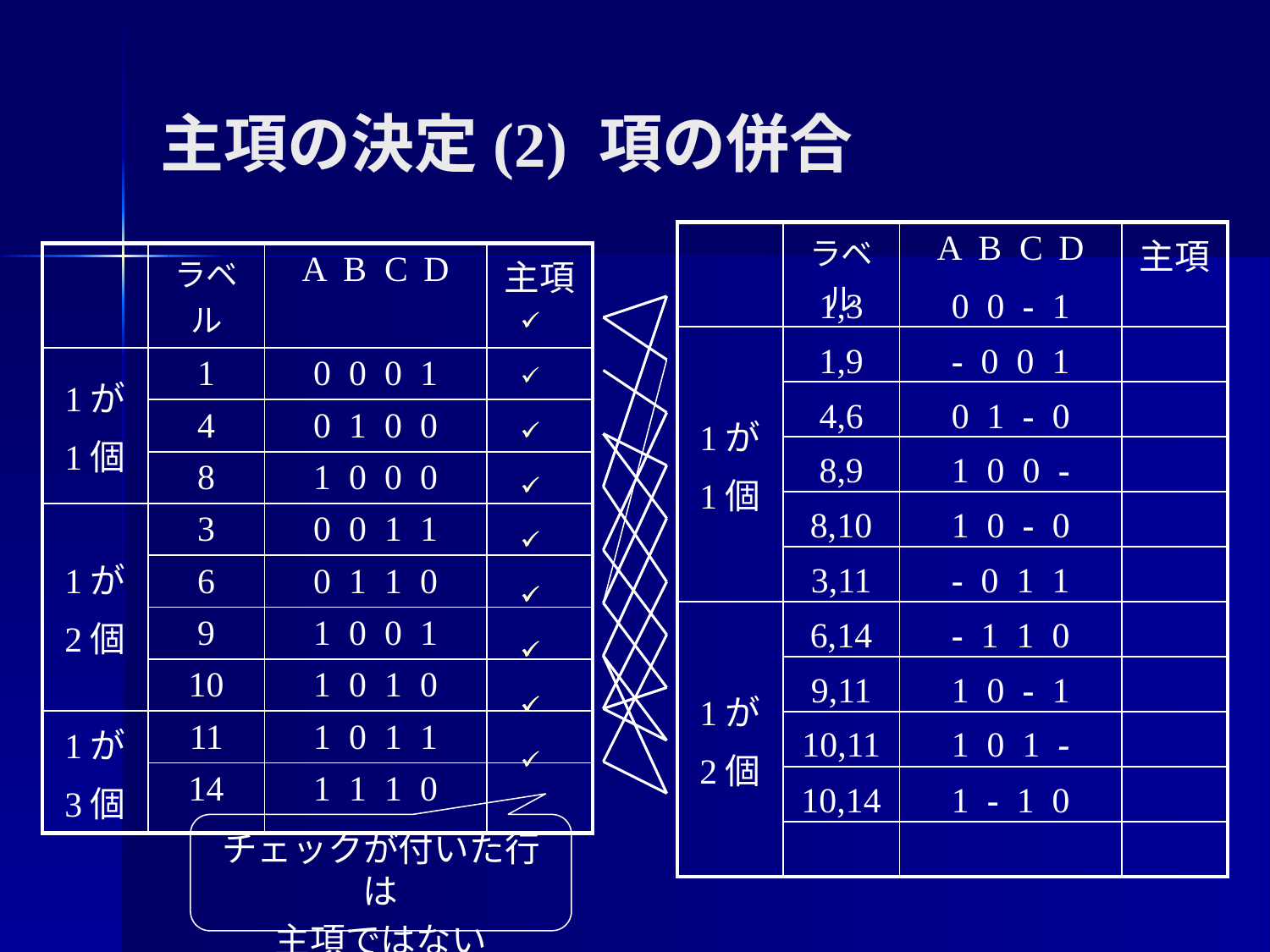

# 主項の決定(2) 項の併合
|  | ラベル | A B C D | 主項 |
| --- | --- | --- | --- |
| 1が 1個 |  |  |  |
|  |  |  |  |
|  |  |  |  |
|  |  |  |  |
|  |  |  |  |
| 1が 2個 |  |  |  |
|  |  |  |  |
|  |  |  |  |
|  |  |  |  |
|  |  |  |  |
|  | ラベル | A B C D | 主項 |
| --- | --- | --- | --- |
| 1が 1個 | 1 | 0 0 0 1 |  |
|  | 4 | 0 1 0 0 |  |
|  | 8 | 1 0 0 0 |  |
| 1が 2個 | 3 | 0 0 1 1 |  |
|  | 6 | 0 1 1 0 |  |
|  | 9 | 1 0 0 1 |  |
|  | 10 | 1 0 1 0 |  |
| 1が 3個 | 11 | 1 0 1 1 |  |
|  | 14 | 1 1 1 0 |  |
1,3
0  0  -  1

1,9
-  0  0  1

4,6
0  1  -  0

8,9
1  0  0  -

8,10
1  0  -  0

3,11
-  0  1  1

6,14
-  1  1  0

9,11
1  0  -  1

10,11
1  0  1  -

10,14
1  -  1  0
チェックが付いた行は
主項ではない